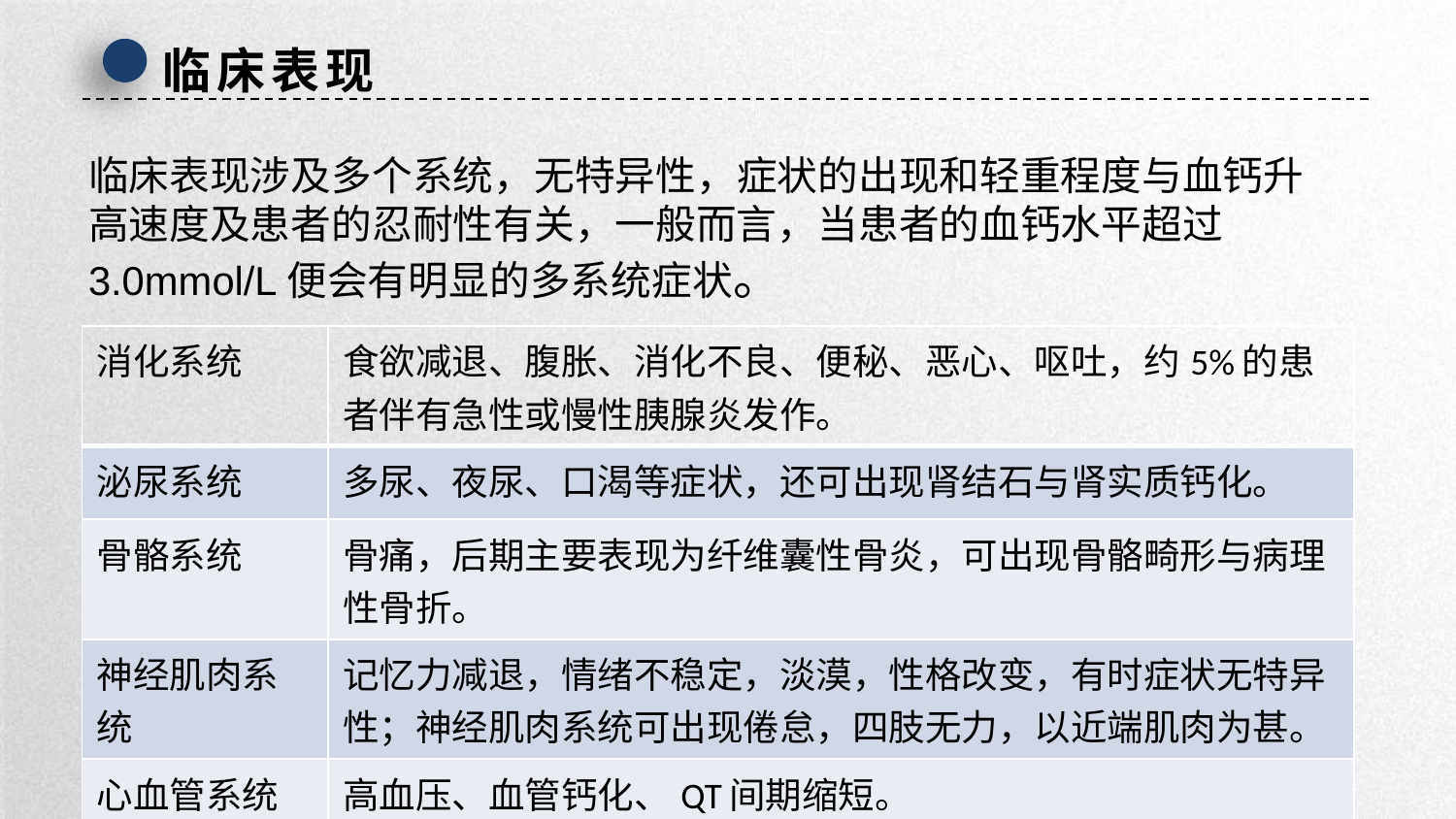

临床表现

临床表现涉及多个系统，无特异性，症状的出现和轻重程度与血钙升高速度及患者的忍耐性有关，一般而言，当患者的血钙水平超过3.0mmol/L便会有明显的多系统症状。
| 消化系统 | 食欲减退、腹胀、消化不良、便秘、恶心、呕吐，约5%的患者伴有急性或慢性胰腺炎发作。 |
| --- | --- |
| 泌尿系统 | 多尿、夜尿、口渴等症状，还可出现肾结石与肾实质钙化。 |
| 骨骼系统 | 骨痛，后期主要表现为纤维囊性骨炎，可出现骨骼畸形与病理性骨折。 |
| 神经肌肉系统 | 记忆力减退，情绪不稳定，淡漠，性格改变，有时症状无特异性；神经肌肉系统可出现倦怠，四肢无力，以近端肌肉为甚。 |
| 心血管系统 | 高血压、血管钙化、QT间期缩短。 |
26
延时符